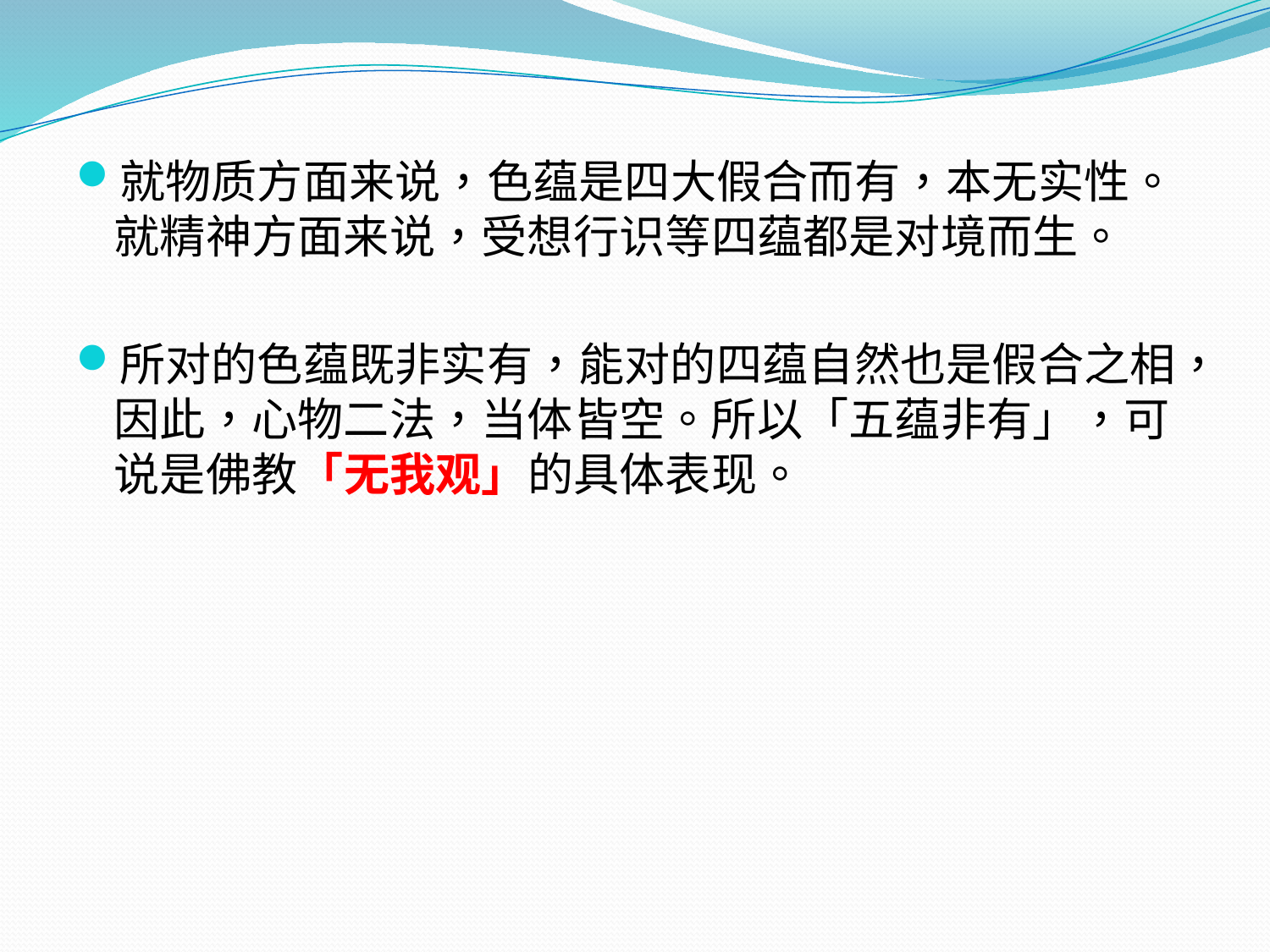

就物质方面来说，色蕴是四大假合而有，本无实性。就精神方面来说，受想行识等四蕴都是对境而生。

所对的色蕴既非实有，能对的四蕴自然也是假合之相，因此，心物二法，当体皆空。所以「五蕴非有」，可说是佛教「无我观」的具体表现。